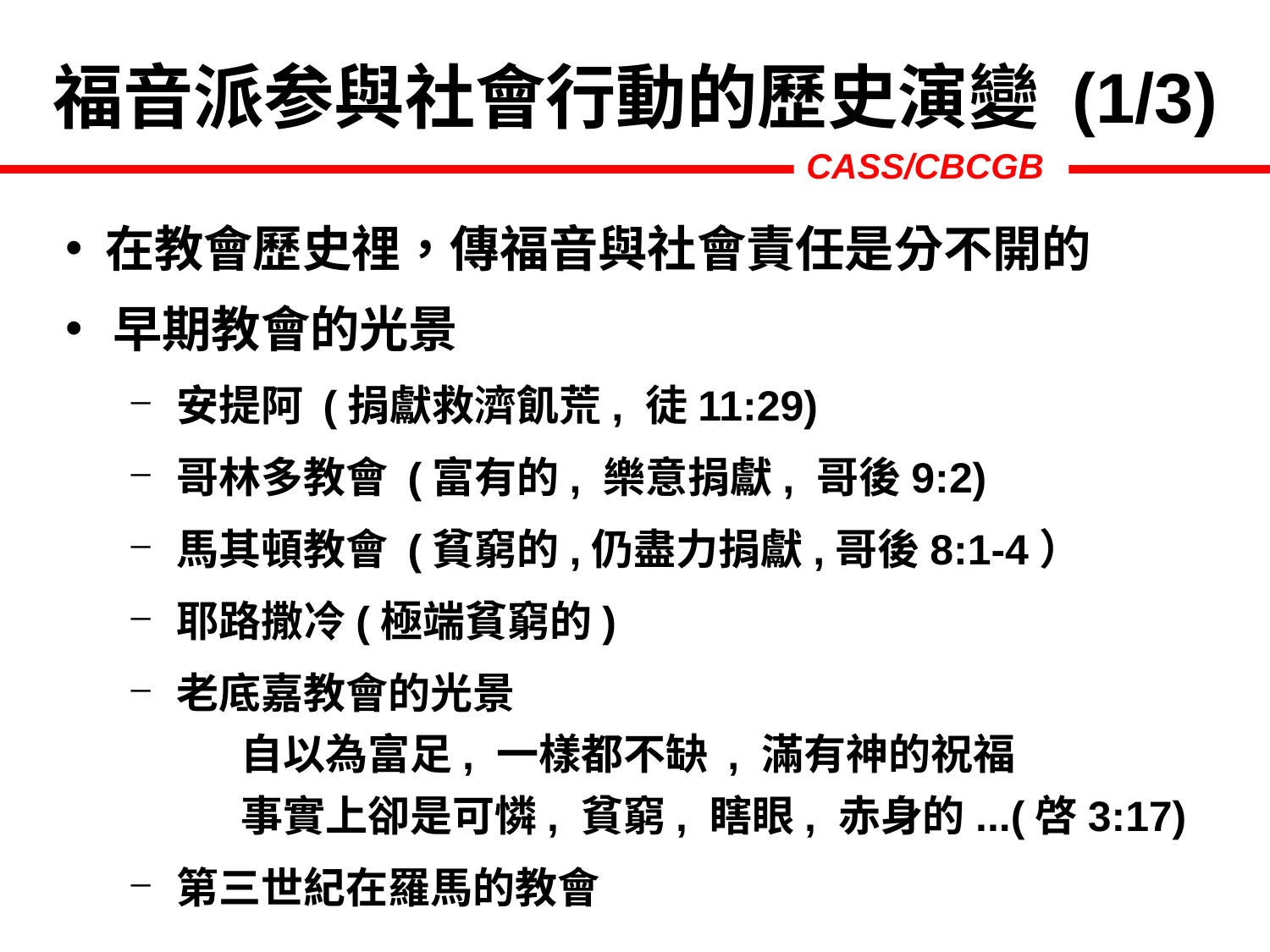

# 福音派参與社會行動的歷史演變 (1/3)
在教會歷史𥚃，傳福音與社會責任是分不開的
早期教會的光景
安提阿 (捐獻救濟飢荒, 徒11:29)
哥林多教會 (富有的, 樂意捐獻, 哥後9:2)
馬其頓教會 (貧窮的,仍盡力捐獻,哥後8:1-4）
耶路撒冷(極端貧窮的)
老底嘉教會的光景
    自以為富足, 一樣都不缺 , 滿有神的祝福
    事實上卻是可憐, 貧窮, 瞎眼, 赤身的...(啓3:17)
第三世紀在羅馬的教會